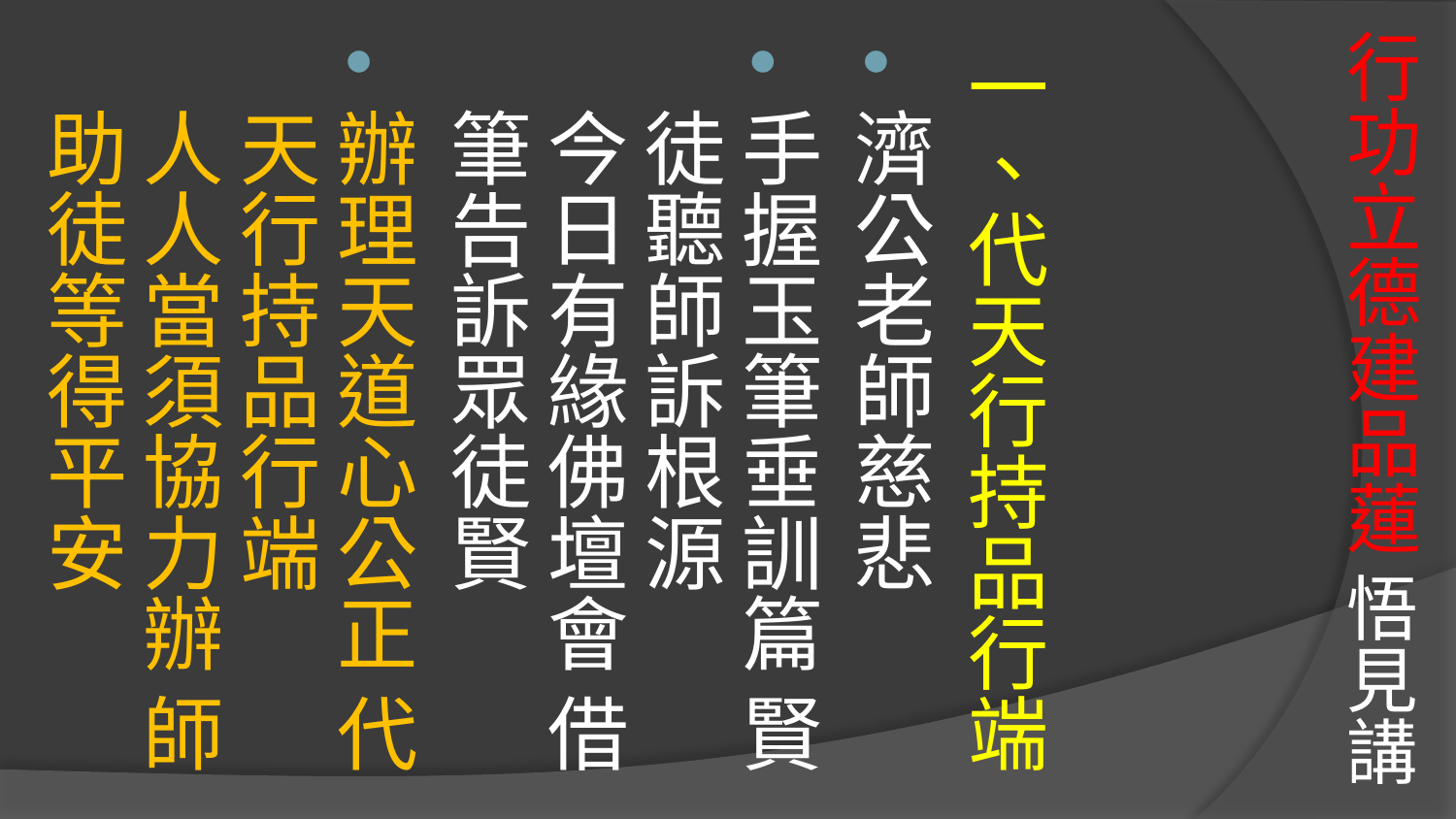

# 行功立德建品蓮 悟見講
一、代天行持品行端
濟公老師慈悲
手握玉筆垂訓篇 賢徒聽師訴根源
今日有緣佛壇會 借筆告訴眾徒賢
辦理天道心公正 代天行持品行端
人人當須協力辦 師助徒等得平安